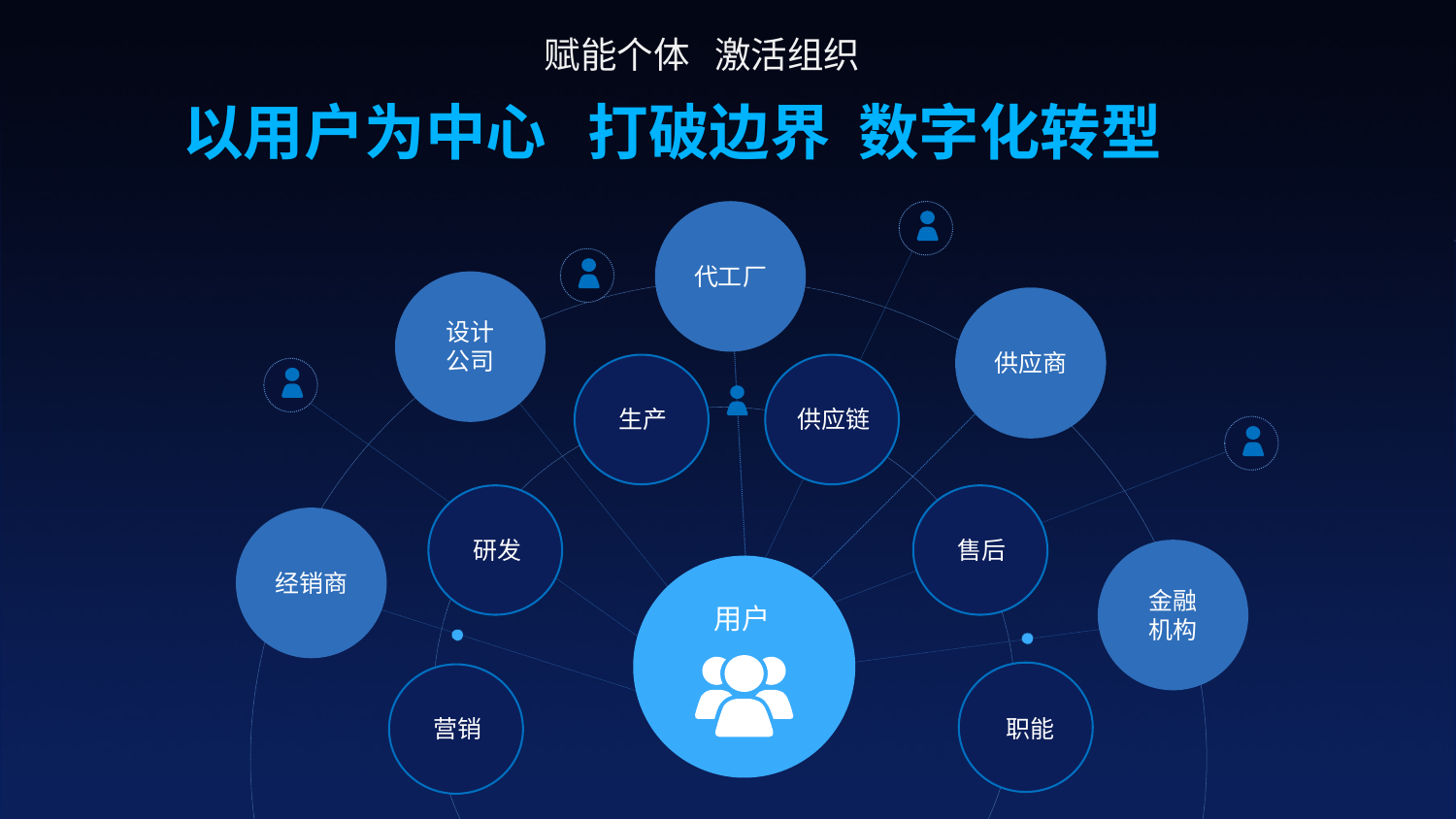

赋能个体   激活组织
以用户为中心   打破边界  数字化转型

代工厂

设计
公司

供应商

生产
供应链

研发
售后

用户

经销商
金融
机构

营销
职能